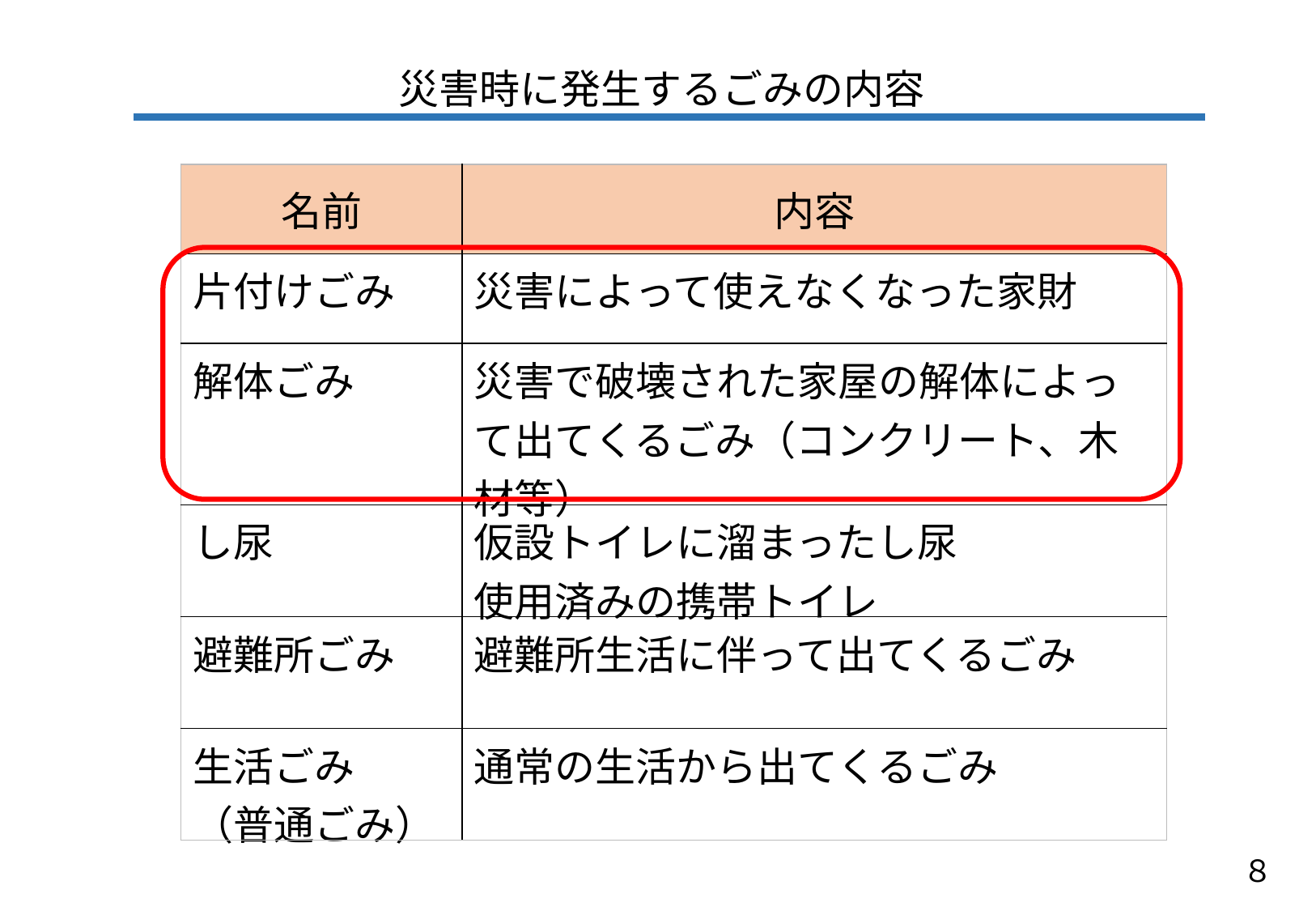

災害時に発生するごみの内容
| 名前 | 内容 |
| --- | --- |
| 片付けごみ | 災害によって使えなくなった家財 |
| 解体ごみ | 災害で破壊された家屋の解体によって出てくるごみ（コンクリート、木材等） |
| し尿 | 仮設トイレに溜まったし尿 使用済みの携帯トイレ |
| 避難所ごみ | 避難所生活に伴って出てくるごみ |
| 生活ごみ （普通ごみ） | 通常の生活から出てくるごみ |

８